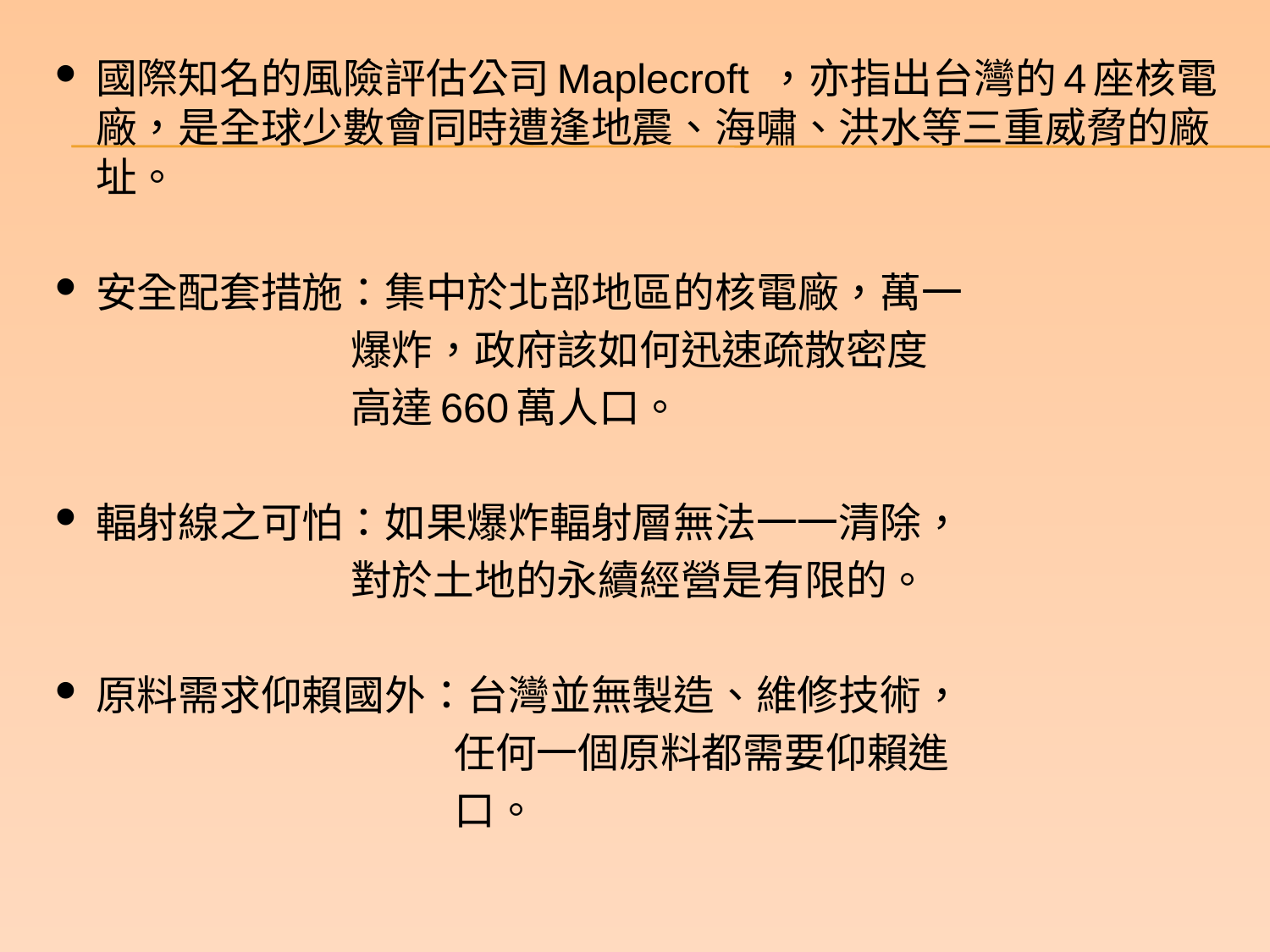

國際知名的風險評估公司Maplecroft ，亦指出台灣的4座核電廠，是全球少數會同時遭逢地震、海嘯、洪水等三重威脅的廠址。

安全配套措施：集中於北部地區的核電廠，萬一
                               爆炸，政府該如何迅速疏散密度
                               高達660萬人口。

輻射線之可怕：如果爆炸輻射層無法一一清除，
                               對於土地的永續經營是有限的。

原料需求仰賴國外：台灣並無製造、維修技術，
　　　　　　　　　   任何一個原料都需要仰賴進
　　　　　　　　　   口。